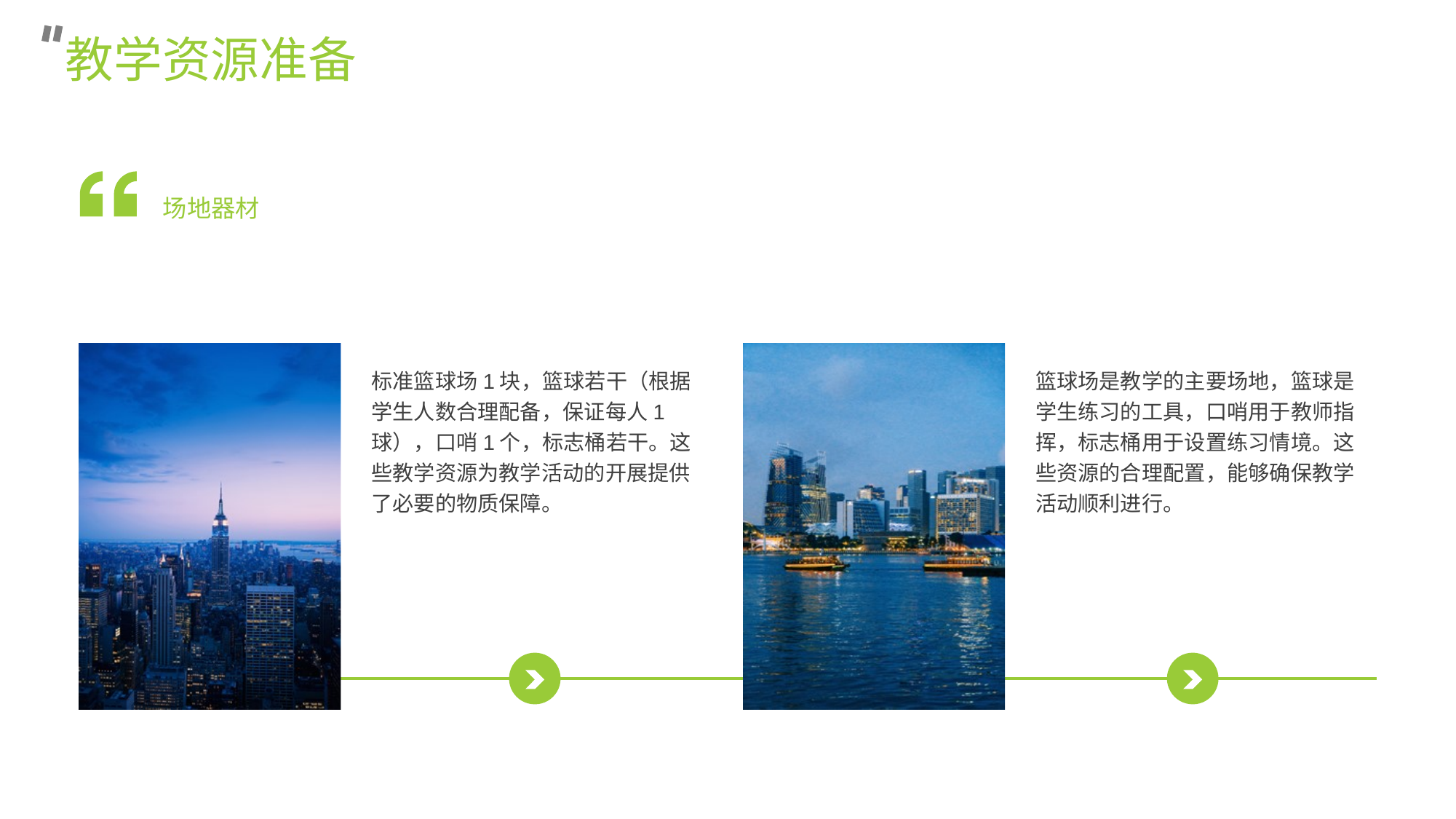

教学资源准备

场地器材

标准篮球场1块，篮球若干（根据学生人数合理配备，保证每人1球），口哨1个，标志桶若干。这些教学资源为教学活动的开展提供了必要的物质保障。
篮球场是教学的主要场地，篮球是学生练习的工具，口哨用于教师指挥，标志桶用于设置练习情境。这些资源的合理配置，能够确保教学活动顺利进行。